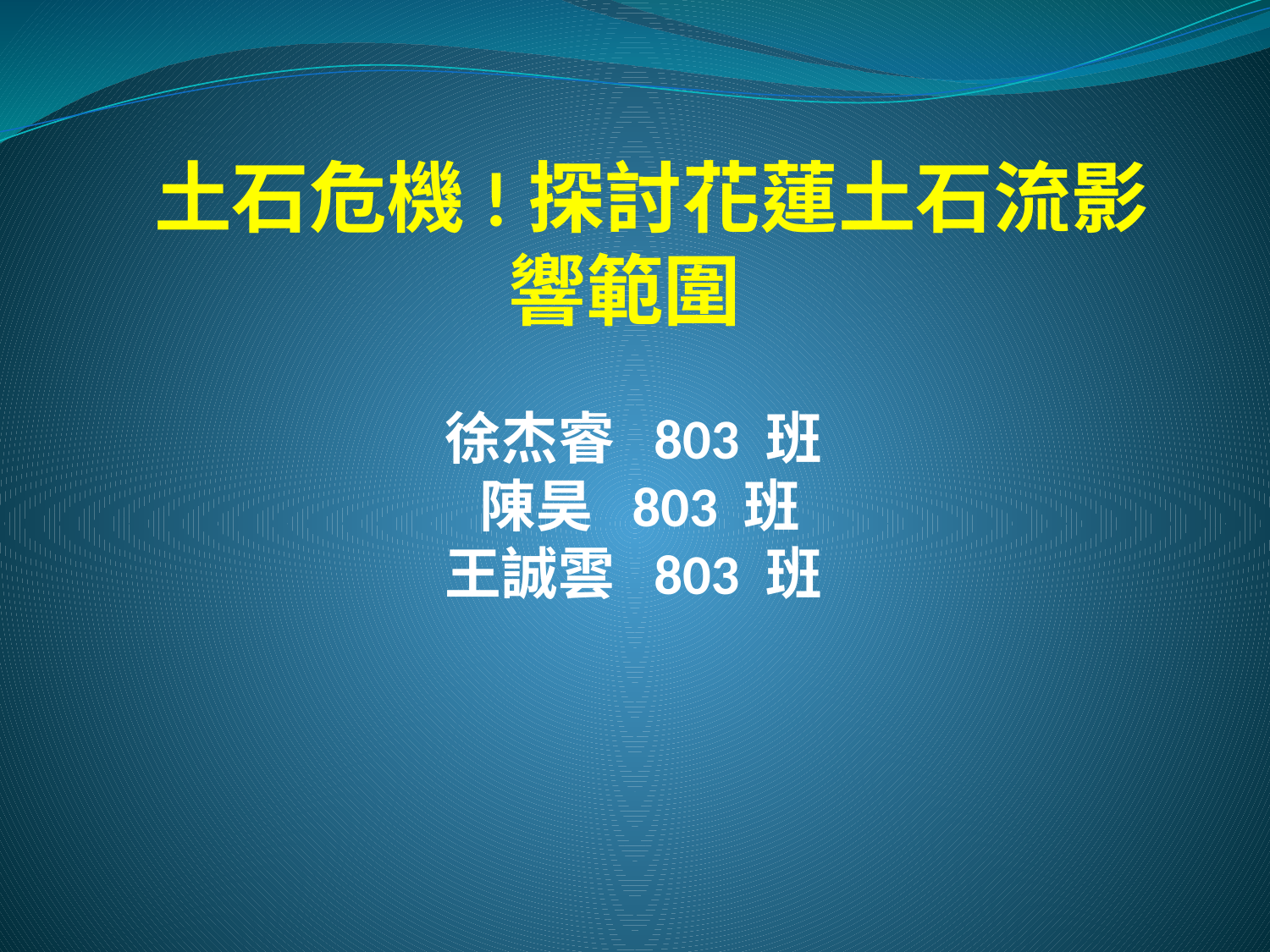

# 土石危機!探討花蓮土石流影響範圍 徐杰睿  803 班 陳昊  803 班 王誠雲  803 班